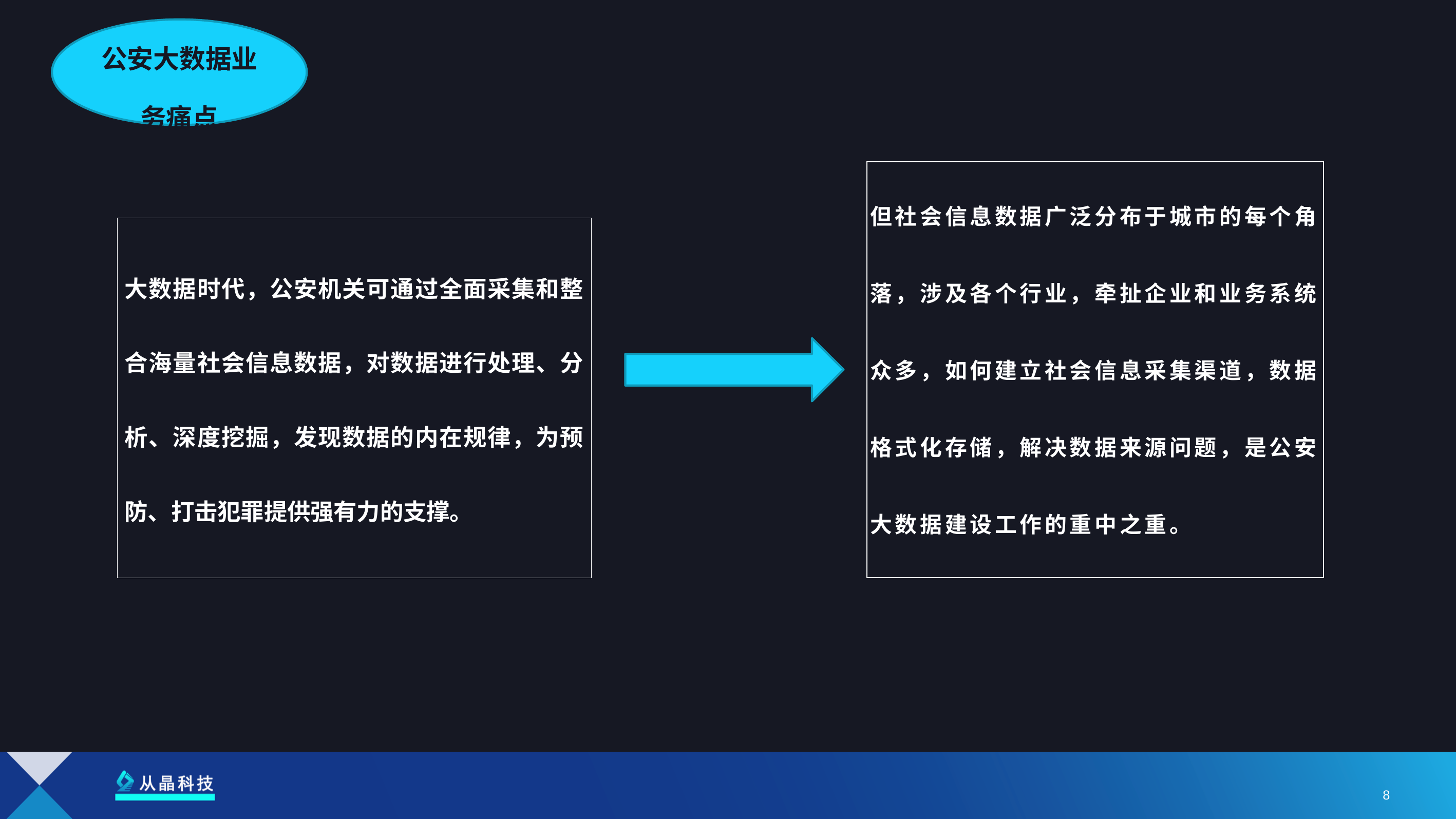

公安大数据业务痛点
但社会信息数据广泛分布于城市的每个角落，涉及各个行业，牵扯企业和业务系统众多，如何建立社会信息采集渠道，数据格式化存储，解决数据来源问题，是公安大数据建设工作的重中之重。
大数据时代，公安机关可通过全面采集和整合海量社会信息数据，对数据进行处理、分析、深度挖掘，发现数据的内在规律，为预防、打击犯罪提供强有力的支撑。

8